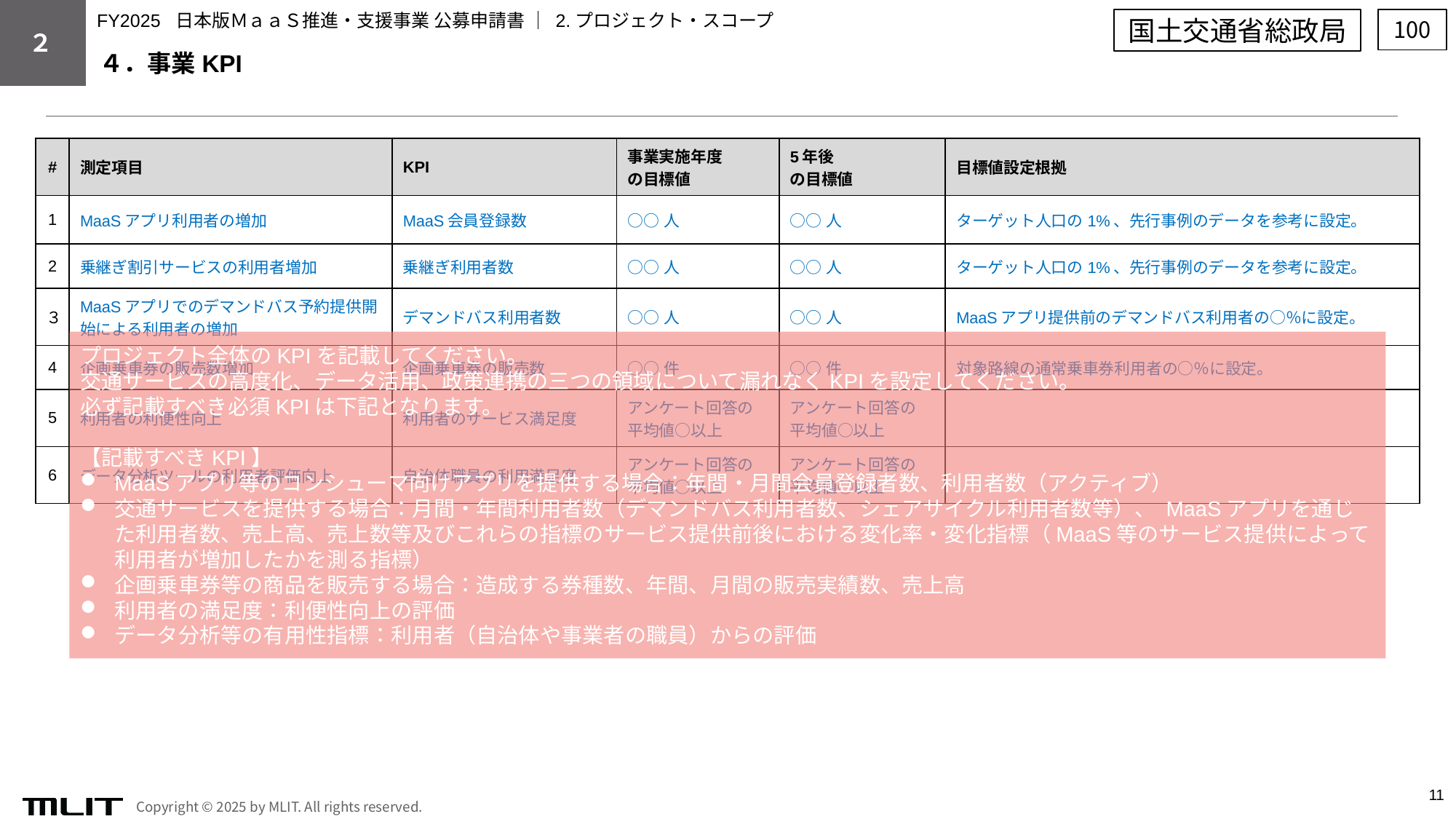

FY2025  日本版ＭａａＳ推進・支援事業 公募申請書 │ 2.プロジェクト・スコープ
国土交通省総政局
100
２
４．事業KPI

| # | 測定項目 | KPI | 事業実施年度 の目標値 | 5年後 の目標値 | 目標値設定根拠 |
| --- | --- | --- | --- | --- | --- |
| 1 | MaaSアプリ利用者の増加 | MaaS会員登録数 | ○○人 | ○○人 | ターゲット人口の1%、先行事例のデータを参考に設定。 |
| 2 | 乗継ぎ割引サービスの利用者増加 | 乗継ぎ利用者数 | ○○人 | ○○人 | ターゲット人口の1%、先行事例のデータを参考に設定。 |
| ３ | MaaSアプリでのデマンドバス予約提供開始による利用者の増加 | デマンドバス利用者数 | ○○人 | ○○人 | MaaSアプリ提供前のデマンドバス利用者の○％に設定。 |
| 4 | 企画乗車券の販売数増加 | 企画乗車券の販売数 | ○○件 | ○○件 | 対象路線の通常乗車券利用者の○％に設定。 |
| 5 | 利用者の利便性向上 | 利用者のサービス満足度 | アンケート回答の 平均値○以上 | アンケート回答の 平均値○以上 |  |
| 6 | データ分析ツールの利用者評価向上 | 自治体職員の利用満足度 | アンケート回答の 平均値○以上 | アンケート回答の 平均値○以上 |  |
プロジェクト全体のKPIを記載してください。
交通サービスの高度化、データ活用、政策連携の三つの領域について漏れなくKPIを設定してください。
必ず記載すべき必須KPIは下記となります。

【記載すべきKPI】
MaaSアプリ等のコンシューマ向けアプリを提供する場合：年間・月間会員登録者数、利用者数（アクティブ）
交通サービスを提供する場合：月間・年間利用者数（デマンドバス利用者数、シェアサイクル利用者数等）、 MaaSアプリを通じた利用者数、売上高、売上数等及びこれらの指標のサービス提供前後における変化率・変化指標（MaaS等のサービス提供によって利用者が増加したかを測る指標）
企画乗車券等の商品を販売する場合：造成する券種数、年間、月間の販売実績数、売上高
利用者の満足度：利便性向上の評価
データ分析等の有用性指標：利用者（自治体や事業者の職員）からの評価
11